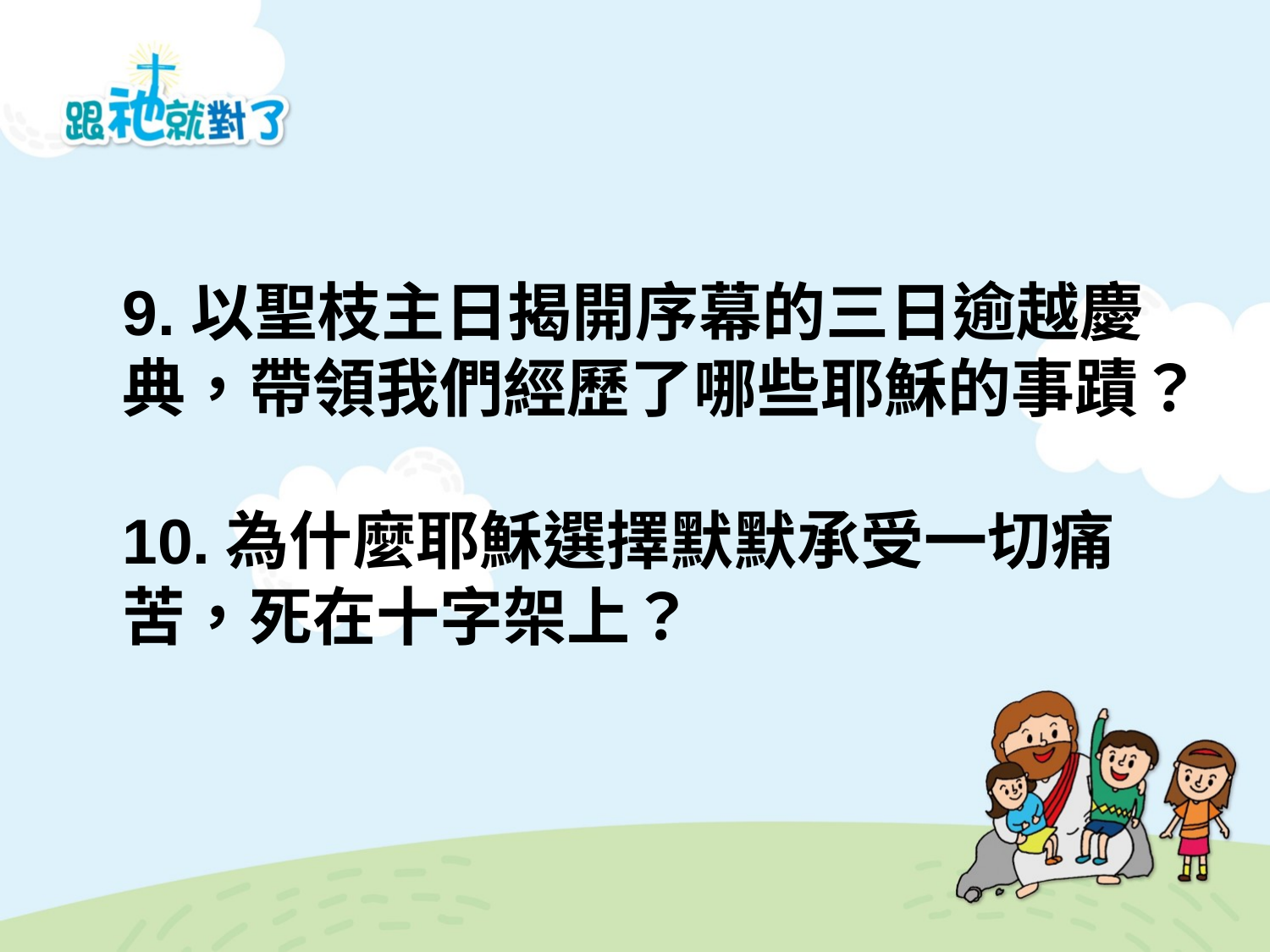

9.以聖枝主日揭開序幕的三日逾越慶典，帶領我們經歷了哪些耶穌的事蹟？

10.為什麼耶穌選擇默默承受一切痛苦，死在十字架上？